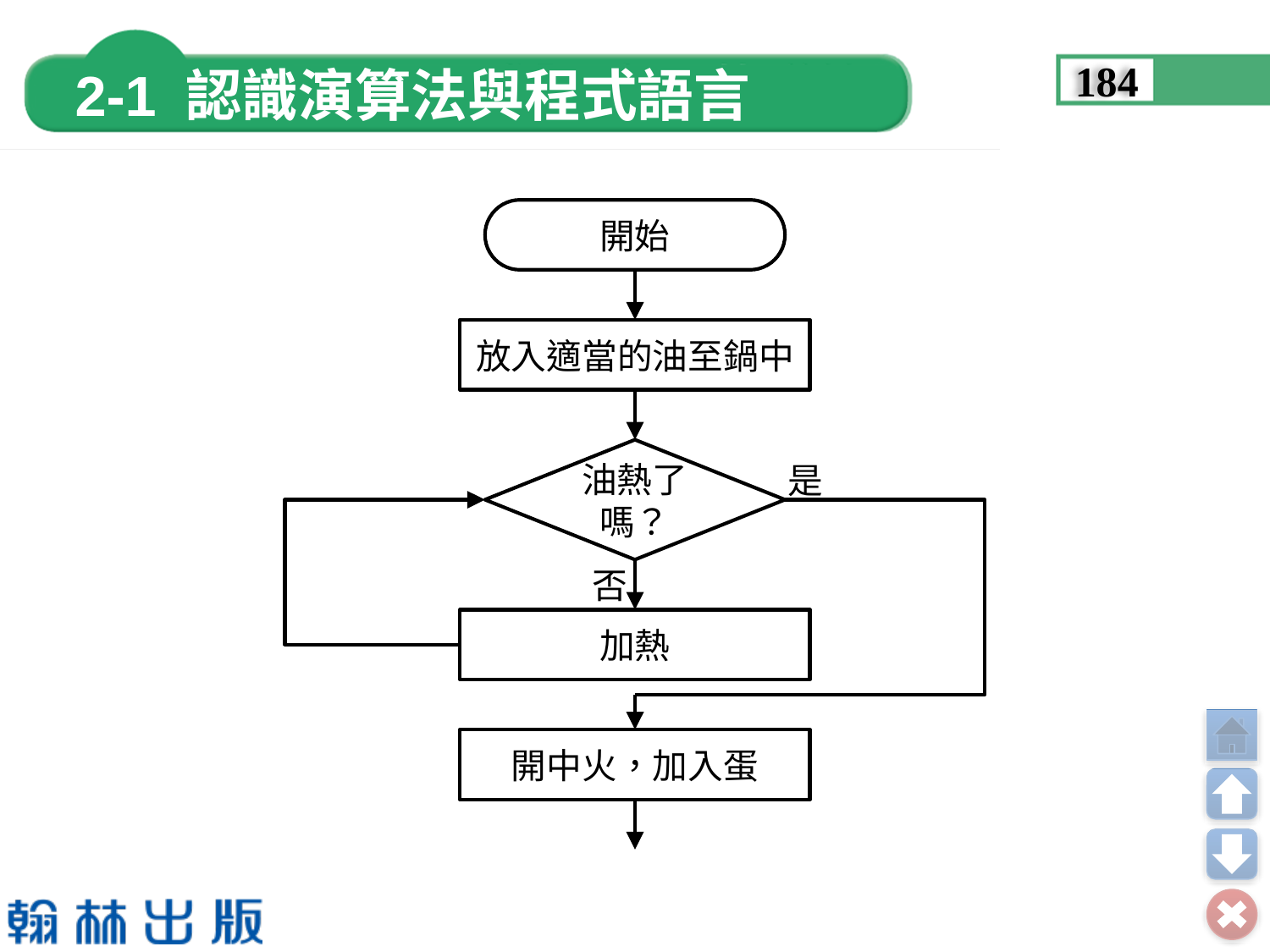

184
開始
放入適當的油至鍋中
油熱了嗎？
是

否
加熱
開中火，加入蛋